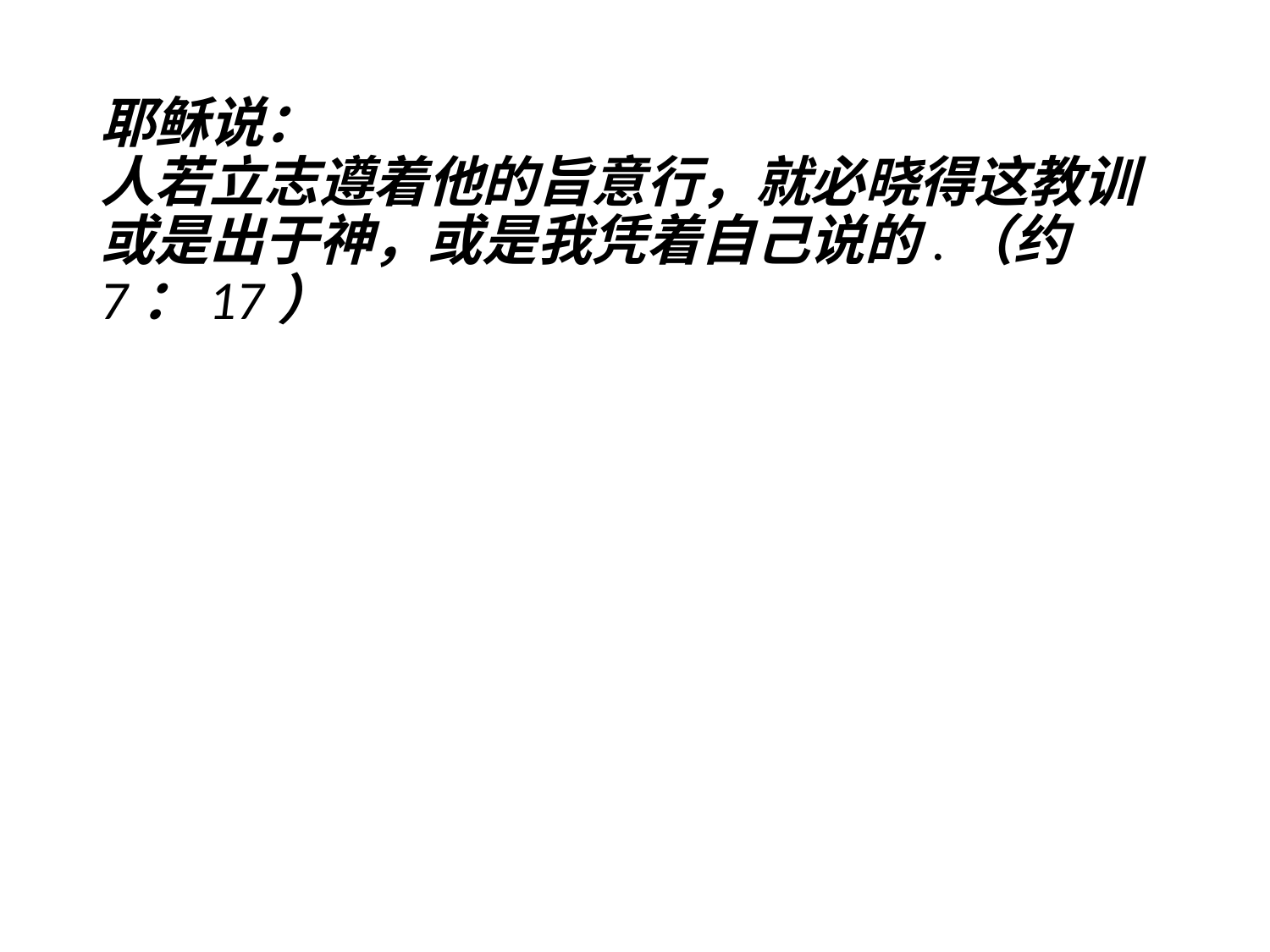

# 耶稣说： 人若立志遵着他的旨意行，就必晓得这教训或是出于神，或是我凭着自己说的.（约7：17）